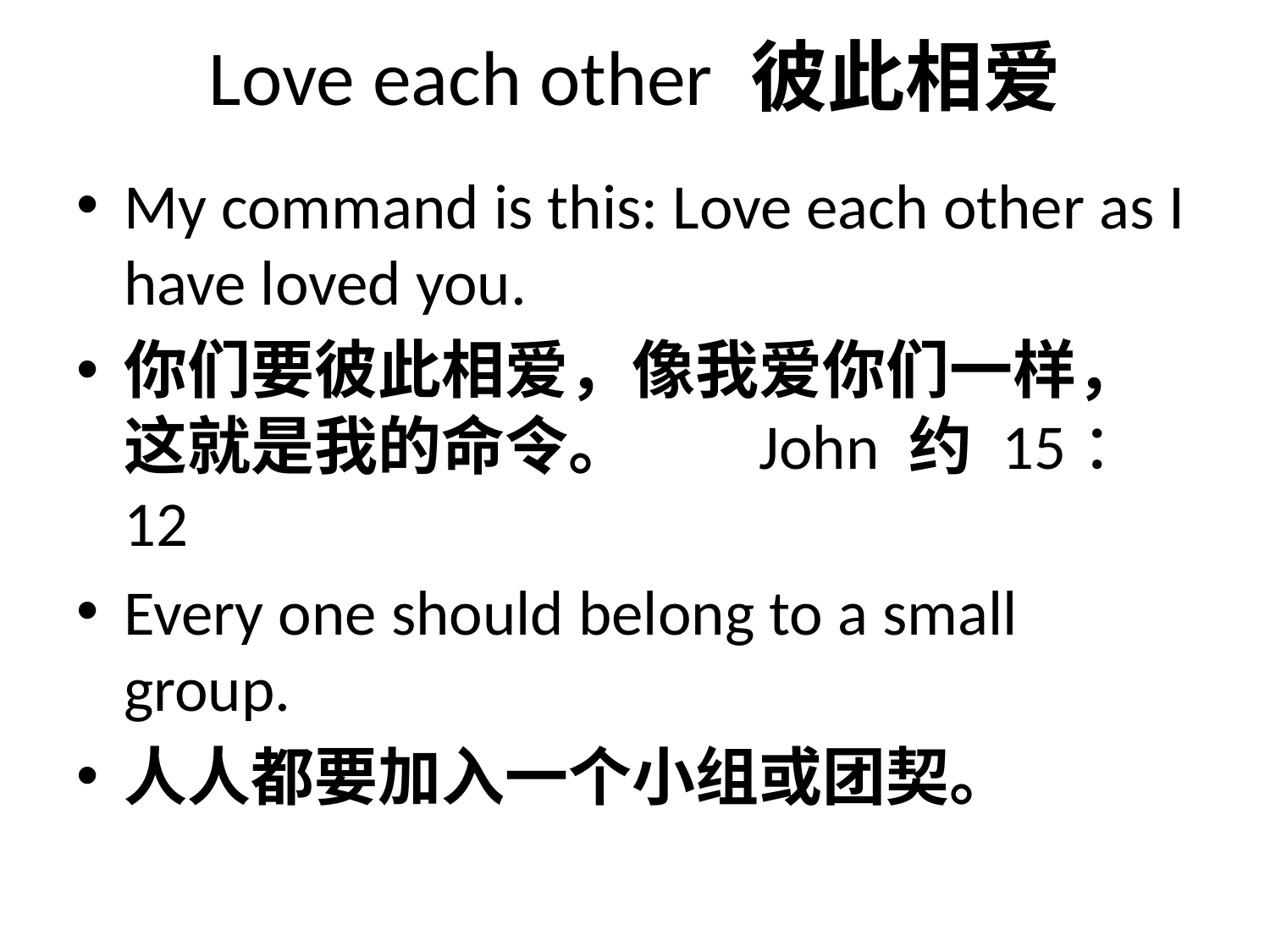

# Love each other 彼此相爱
My command is this: Love each other as I have loved you.
你们要彼此相爱，像我爱你们一样，这就是我的命令。	John 约 15：12
Every one should belong to a small group.
人人都要加入一个小组或团契。